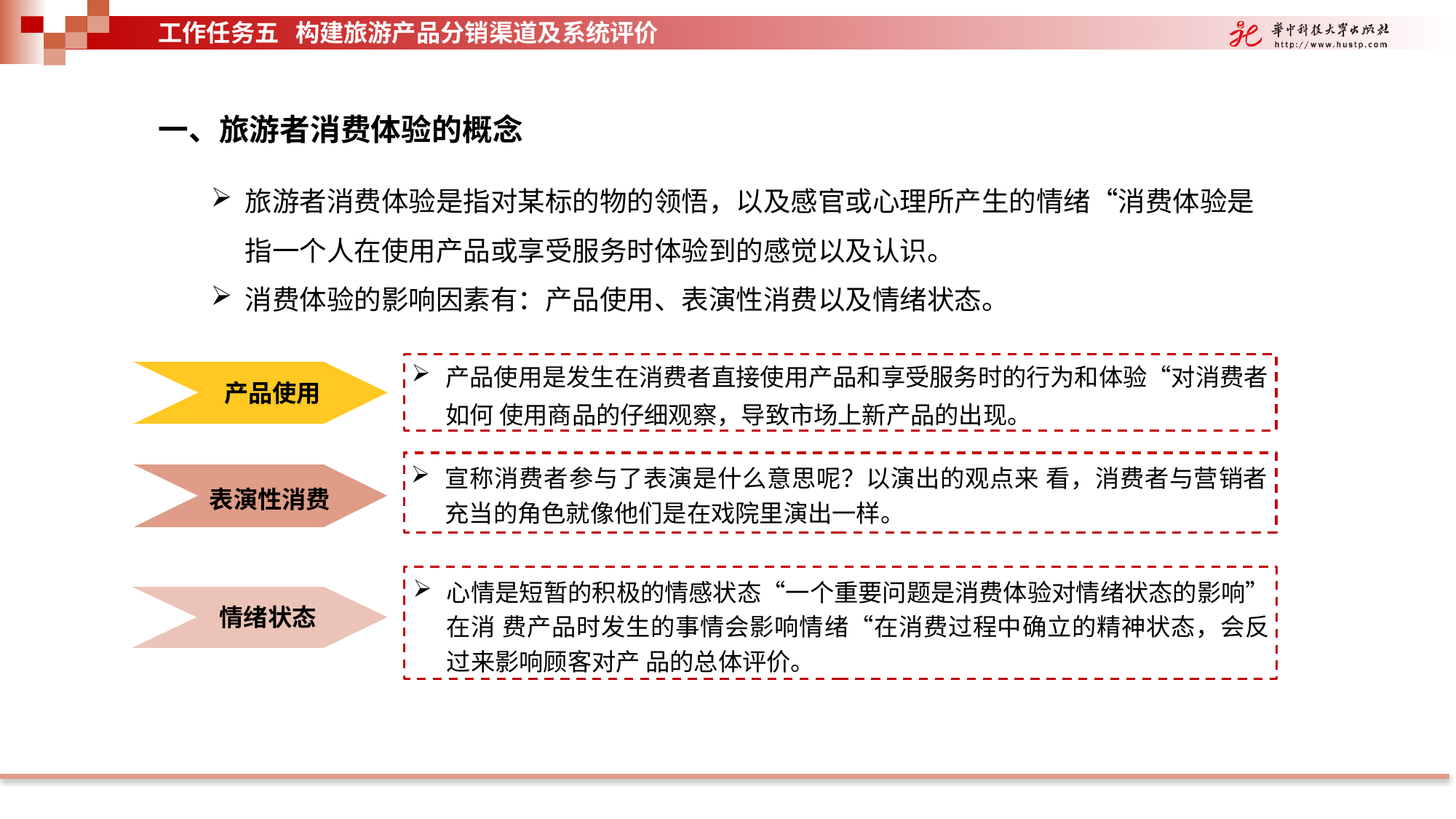

工作任务五   构建旅游产品分销渠道及系统评价
一、旅游者消费体验的概念
旅游者消费体验是指对某标的物的领悟，以及感官或心理所产生的情绪“消费体验是指一个人在使用产品或享受服务时体验到的感觉以及认识。
消费体验的影响因素有：产品使用、表演性消费以及情绪状态。
产品使用是发生在消费者直接使用产品和享受服务时的行为和体验“对消费者如何 使用商品的仔细观察，导致市场上新产品的出现。

产品使用

宣称消费者参与了表演是什么意思呢？以演出的观点来 看，消费者与营销者充当的角色就像他们是在戏院里演出一样。

表演性消费

心情是短暂的积极的情感状态“一个重要问题是消费体验对情绪状态的影响”在消 费产品时发生的事情会影响情绪“在消费过程中确立的精神状态，会反过来影响顾客对产 品的总体评价。

情绪状态